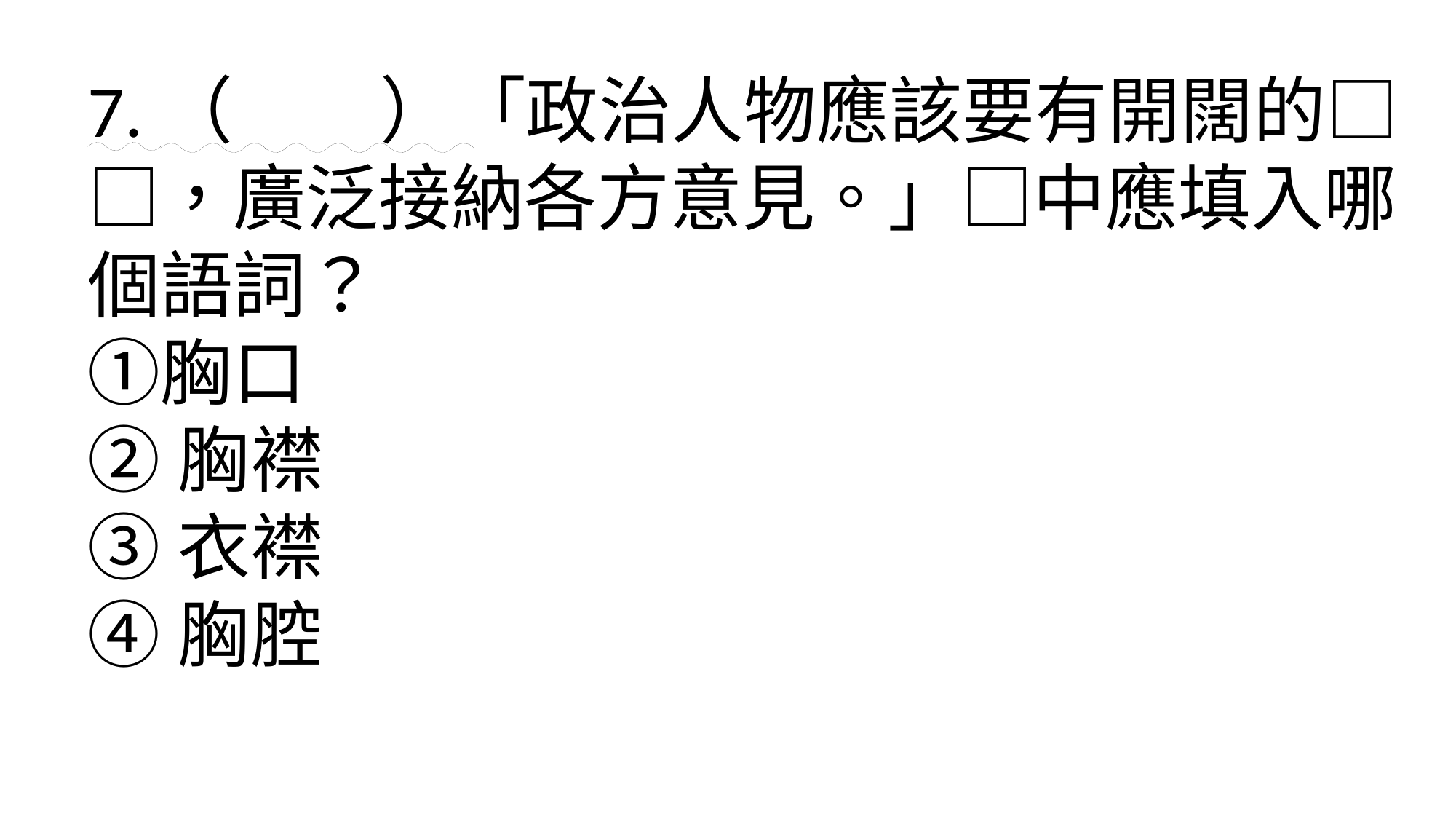

7.（         ）「政治人物應該要有開闊的□□，廣泛接納各方意見。」□中應填入哪個語詞？　
①胸口
②胸襟
③衣襟
④胸腔